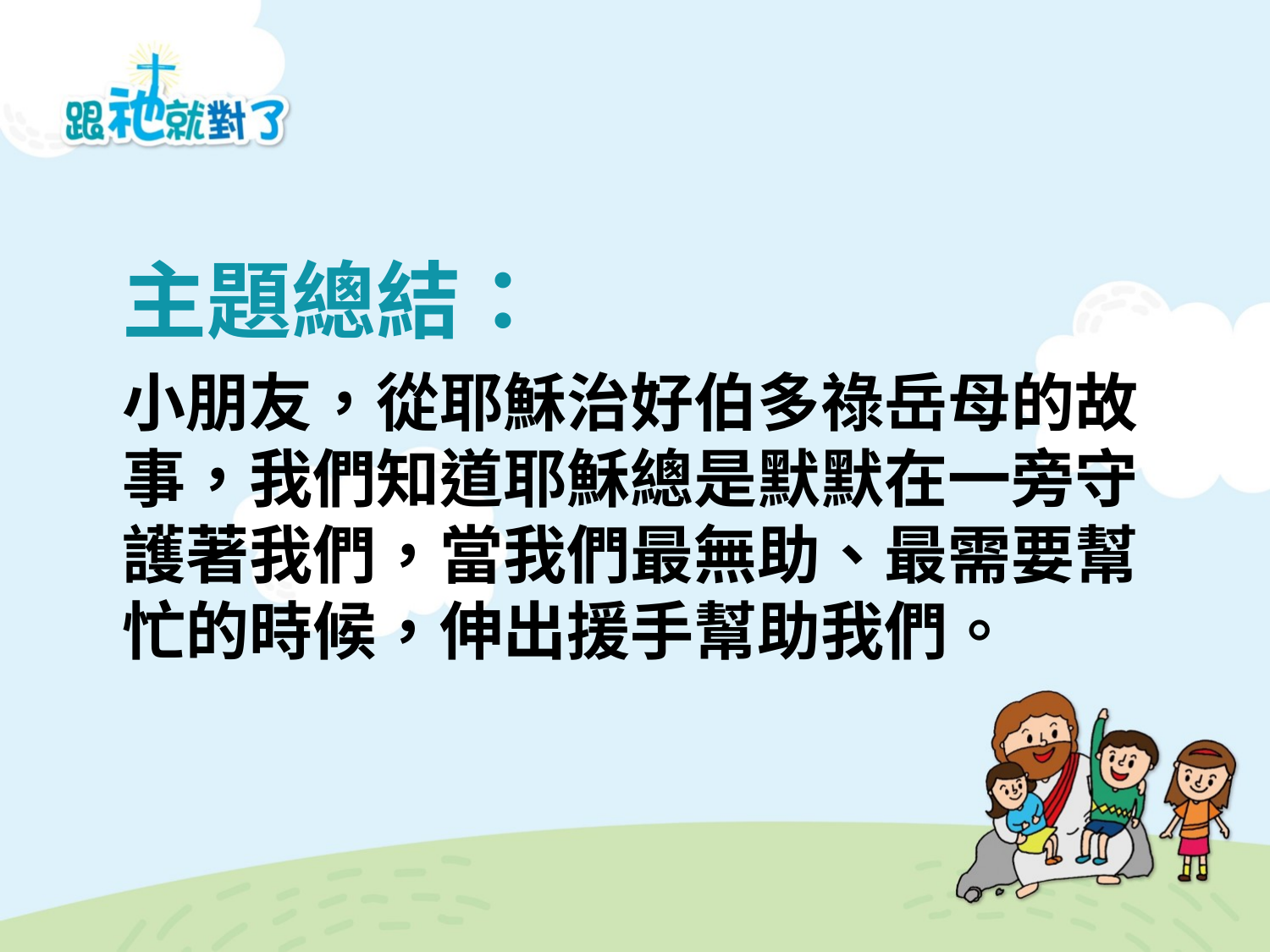

主題總結：
小朋友，從耶穌治好伯多祿岳母的故事，我們知道耶穌總是默默在一旁守護著我們，當我們最無助、最需要幫忙的時候，伸出援手幫助我們。